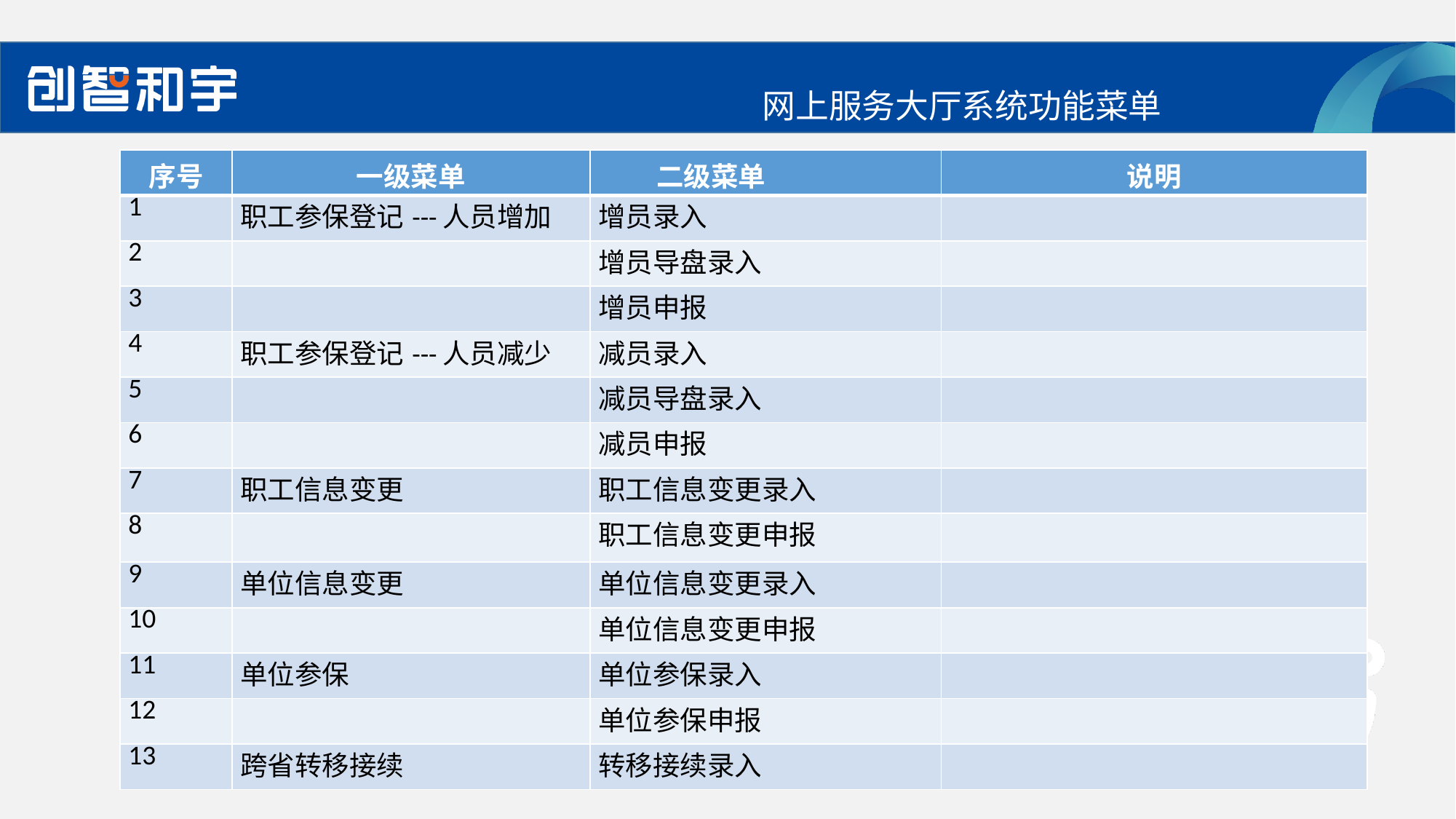

网上服务大厅系统功能菜单
| 序号 | 一级菜单 | 二级菜单 | 说明 |
| --- | --- | --- | --- |
| 1 | 职工参保登记---人员增加 | 增员录入 |  |
| 2 |  | 增员导盘录入 |  |
| 3 |  | 增员申报 |  |
| 4 | 职工参保登记---人员减少 | 减员录入 |  |
| 5 |  | 减员导盘录入 |  |
| 6 |  | 减员申报 |  |
| 7 | 职工信息变更 | 职工信息变更录入 |  |
| 8 |  | 职工信息变更申报 |  |
| 9 | 单位信息变更 | 单位信息变更录入 |  |
| 10 |  | 单位信息变更申报 |  |
| 11 | 单位参保 | 单位参保录入 |  |
| 12 |  | 单位参保申报 |  |
| 13 | 跨省转移接续 | 转移接续录入 |  |